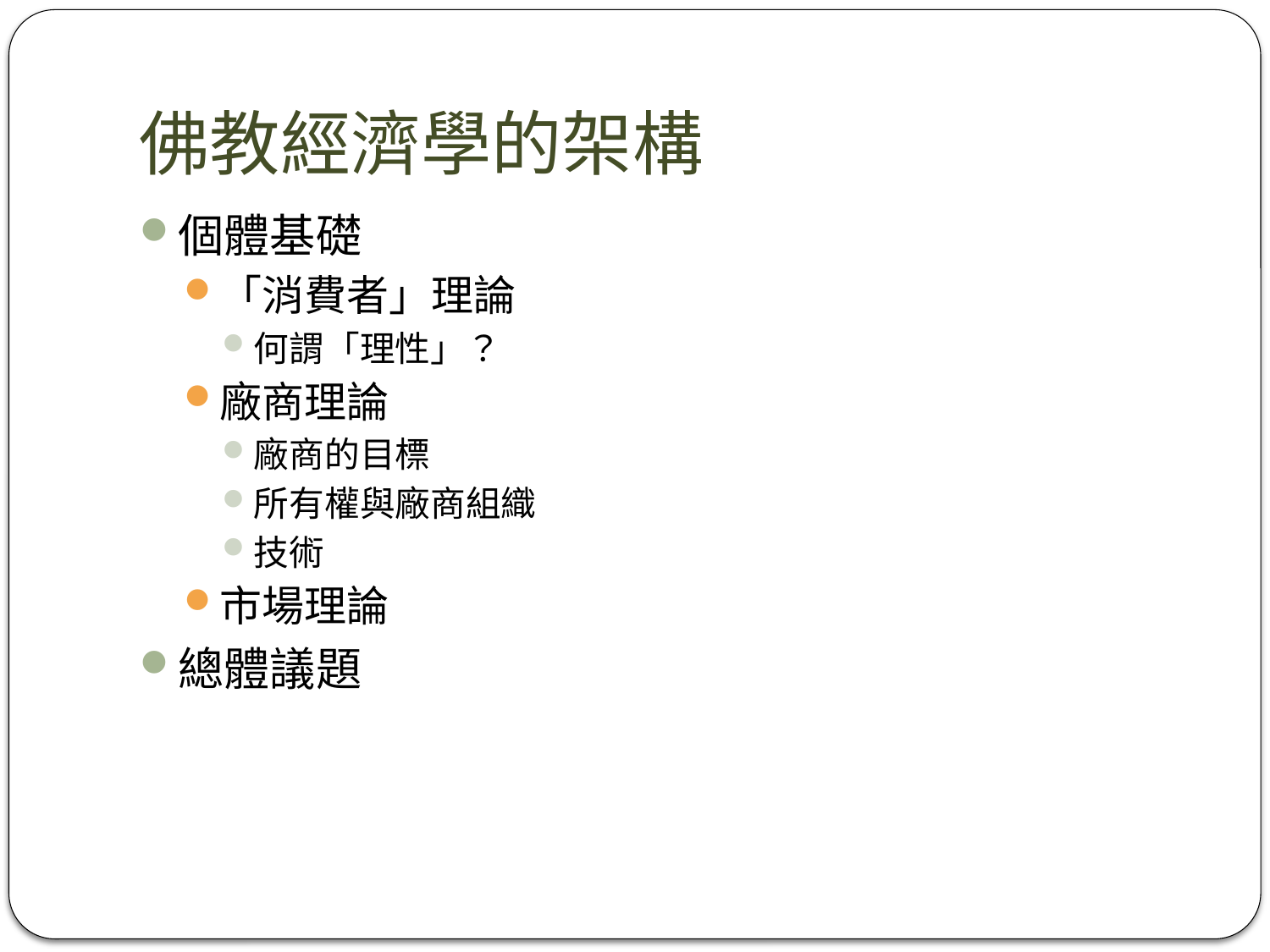

# 佛教經濟學的架構
個體基礎
「消費者」理論
何謂「理性」？
廠商理論
廠商的目標
所有權與廠商組織
技術
市場理論
總體議題